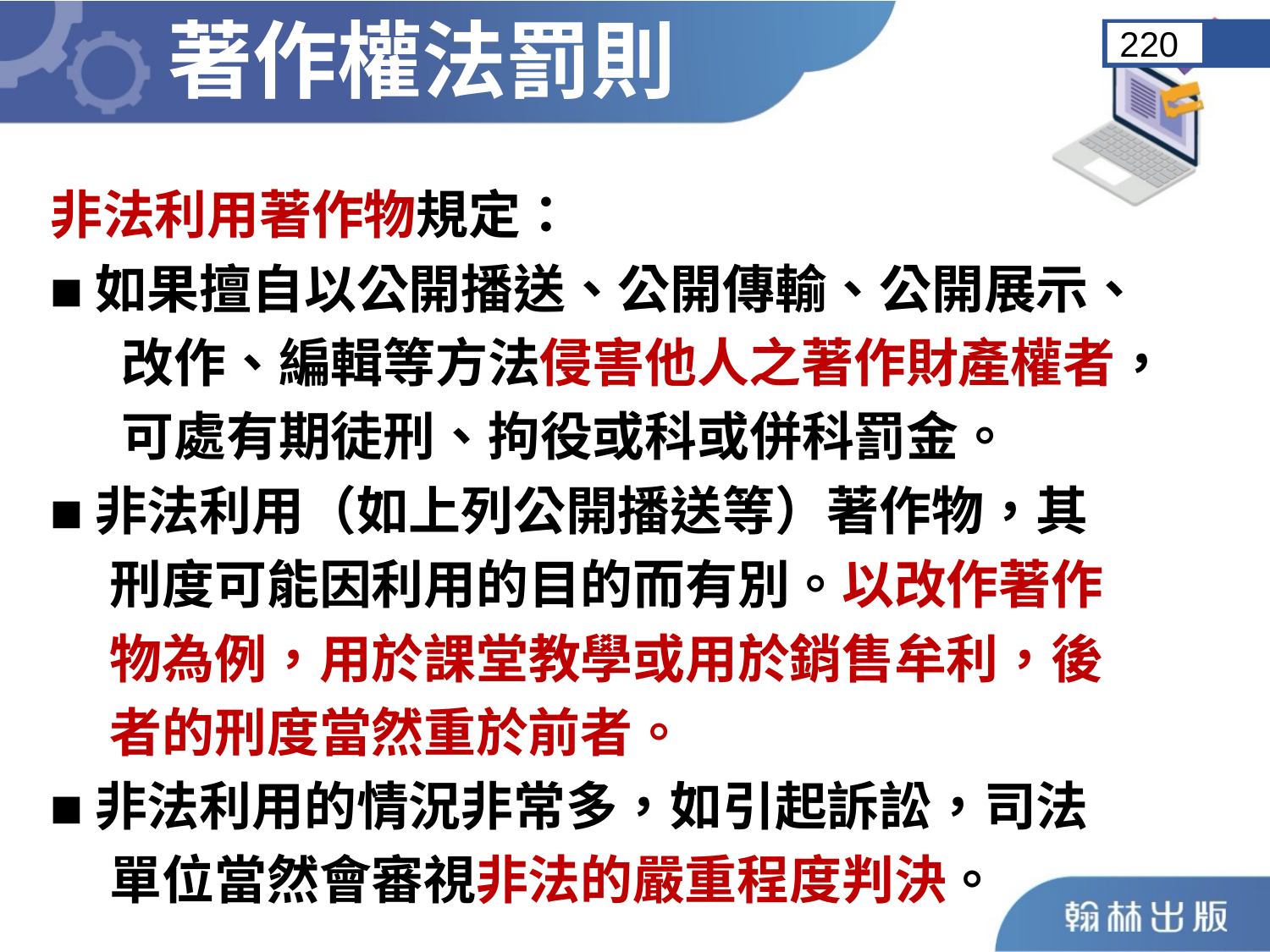

著作權法罰則
220
非法利用著作物規定：
◼︎如果擅自以公開播送、公開傳輸、公開展示、
     改作、編輯等方法侵害他人之著作財產權者，
     可處有期徒刑、拘役或科或併科罰金。
◼︎非法利用（如上列公開播送等）著作物，其
    刑度可能因利用的目的而有別。以改作著作
    物為例，用於課堂教學或用於銷售牟利，後
    者的刑度當然重於前者。
◼︎非法利用的情況非常多，如引起訴訟，司法
    單位當然會審視非法的嚴重程度判決。